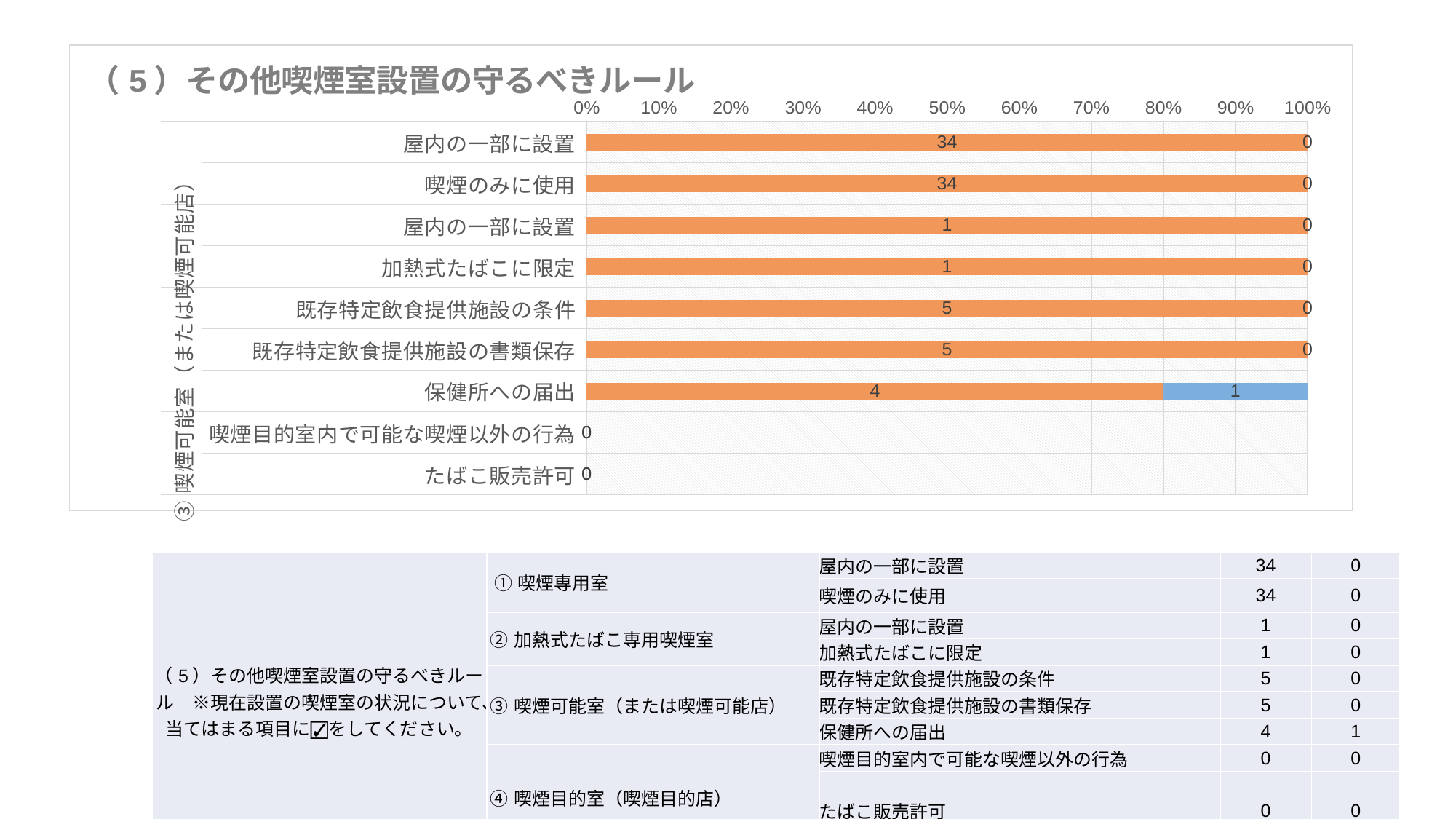

### Chart: （5）その他喫煙室設置の守るべきルール

| Category |  |  |  |  |  |  |  |  |  |  |  |  |  |  |  |  |  |  |  |  |
|---|---|---|---|---|---|---|---|---|---|---|---|---|---|---|---|---|---|---|---|---|
| 屋内の一部に設置 | None | None | None | None | None | None | None | None | None | None | None | None | None | 34.0 | None | None | 0.0 | None | None | None |
| 喫煙のみに使用 | None | None | None | None | None | None | None | None | None | None | None | None | None | 34.0 | None | None | 0.0 | None | None | None |
| 屋内の一部に設置 | None | None | None | None | None | None | None | None | None | None | None | None | None | 1.0 | None | None | 0.0 | None | None | None |
| 加熱式たばこに限定 | None | None | None | None | None | None | None | None | None | None | None | None | None | 1.0 | None | None | 0.0 | None | None | None |
| 既存特定飲食提供施設の条件 | None | None | None | None | None | None | None | None | None | None | None | None | None | 5.0 | None | None | 0.0 | None | None | None |
| 既存特定飲食提供施設の書類保存 | None | None | None | None | None | None | None | None | None | None | None | None | None | 5.0 | None | None | 0.0 | None | None | None |
| 保健所への届出 | None | None | None | None | None | None | None | None | None | None | None | None | None | 4.0 | None | None | 1.0 | None | None | None |
| 喫煙目的室内で可能な喫煙以外の行為 | None | None | None | None | None | None | None | None | None | None | None | None | None | 0.0 | None | None | 0.0 | None | None | None |
| たばこ販売許可 | None | None | None | None | None | None | None | None | None | None | None | None | None | 0.0 | None | None | 0.0 | None | None | None |
| （5）その他喫煙室設置の守るべきルール　※現在設置の喫煙室の状況について、当てはまる項目に☑をしてください。 | ➀喫煙専用室 | 屋内の一部に設置 | 34 | 0 |
| --- | --- | --- | --- | --- |
|  |  | 喫煙のみに使用 | 34 | 0 |
|  | ②加熱式たばこ専用喫煙室 | 屋内の一部に設置 | 1 | 0 |
|  |  | 加熱式たばこに限定 | 1 | 0 |
|  | ③喫煙可能室（または喫煙可能店） | 既存特定飲食提供施設の条件 | 5 | 0 |
|  |  | 既存特定飲食提供施設の書類保存 | 5 | 0 |
|  |  | 保健所への届出 | 4 | 1 |
|  | ④喫煙目的室（喫煙目的店） | 喫煙目的室内で可能な喫煙以外の行為 | 0 | 0 |
|  |  | たばこ販売許可 | 0 | 0 |